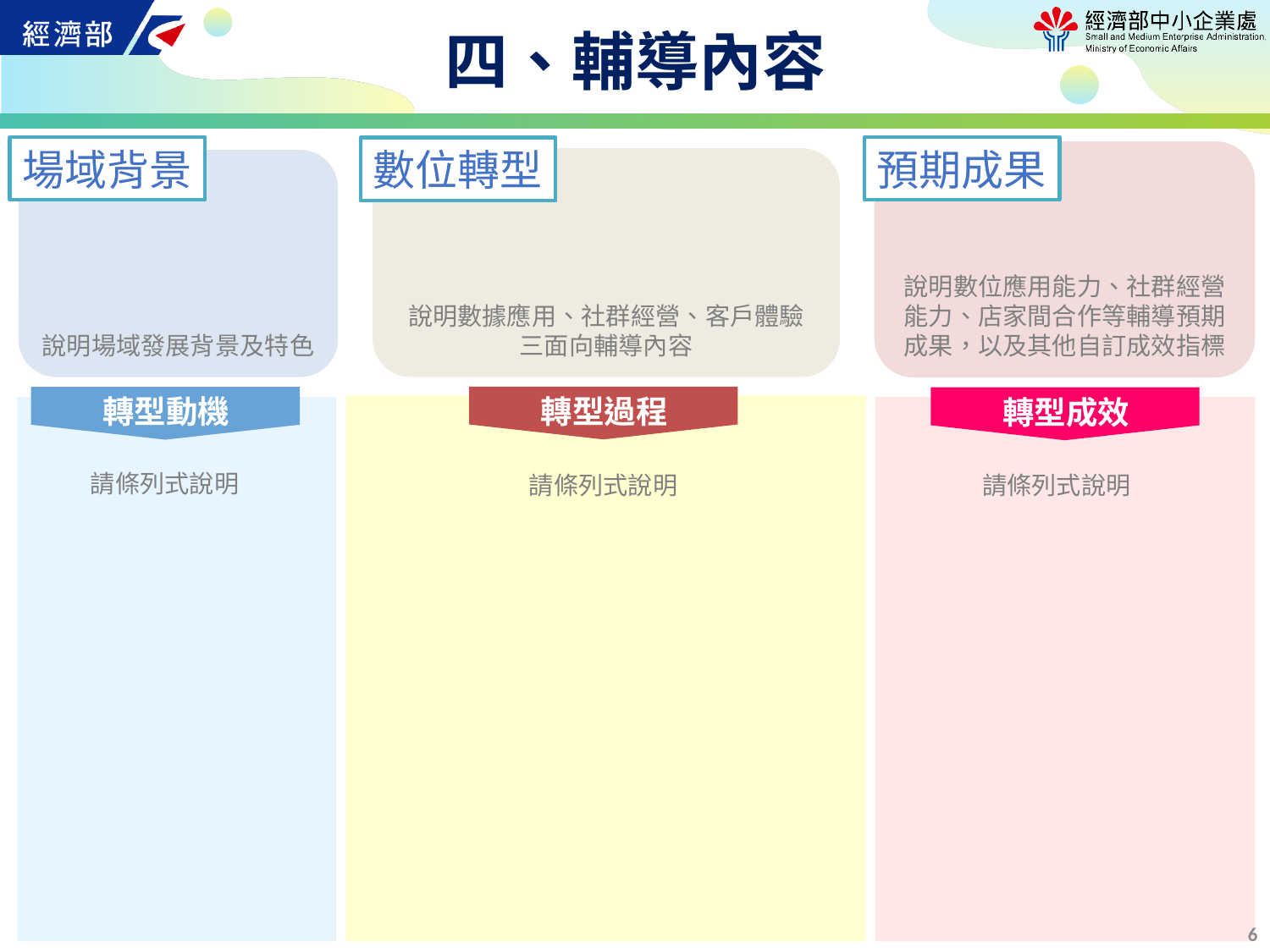

# 四、輔導內容
場域背景
預期成果
數位轉型
說明數位應用能力、社群經營能力、店家間合作等輔導預期成果，以及其他自訂成效指標
說明數據應用、社群經營、客戶體驗三面向輔導內容
說明場域發展背景及特色

轉型過程

轉型動機

轉型成效

請條列式說明
請條列式說明
請條列式說明
6